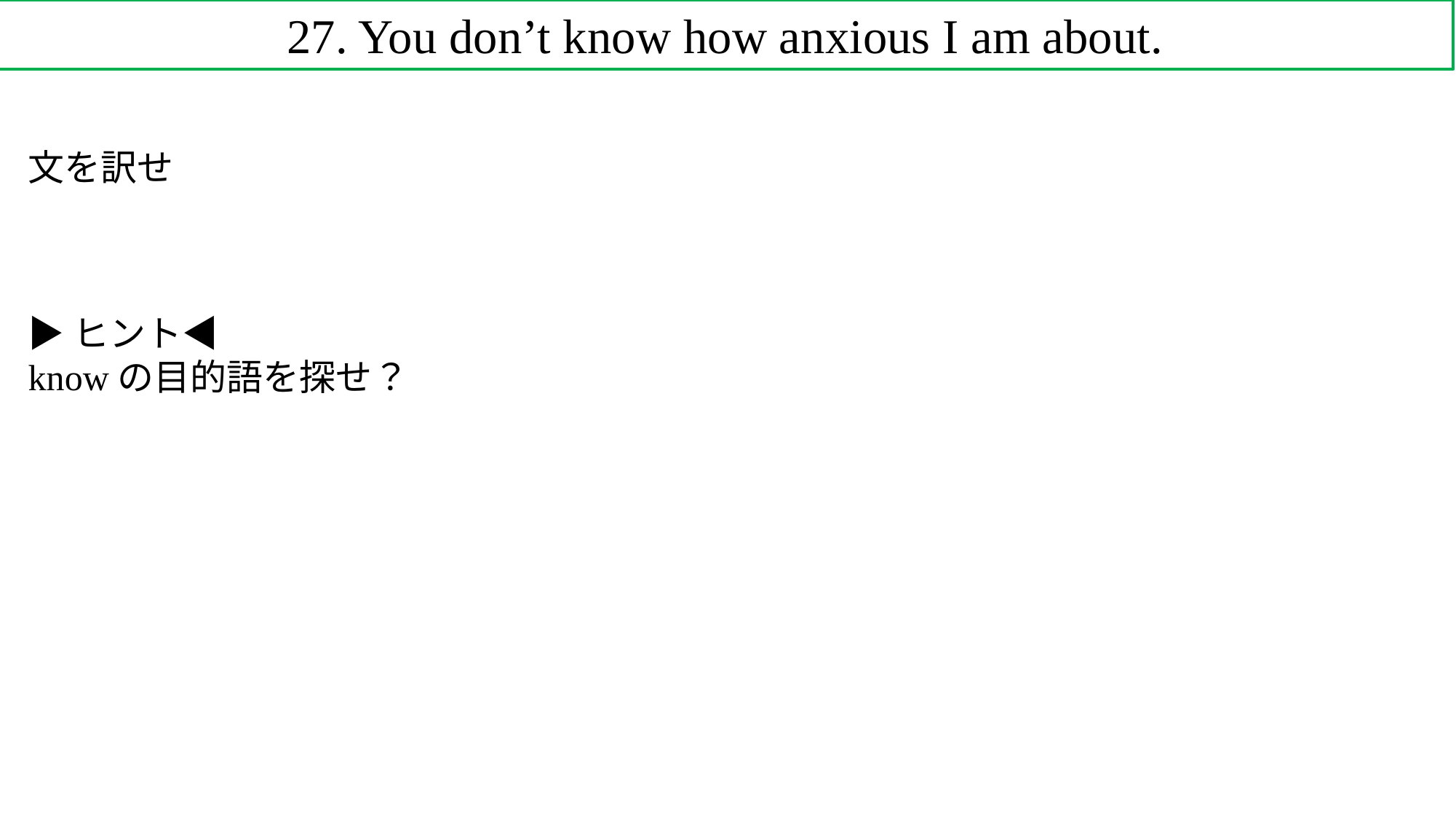

27. You don’t know how anxious I am about.
文を訳せ
▶ヒント◀
knowの目的語を探せ？